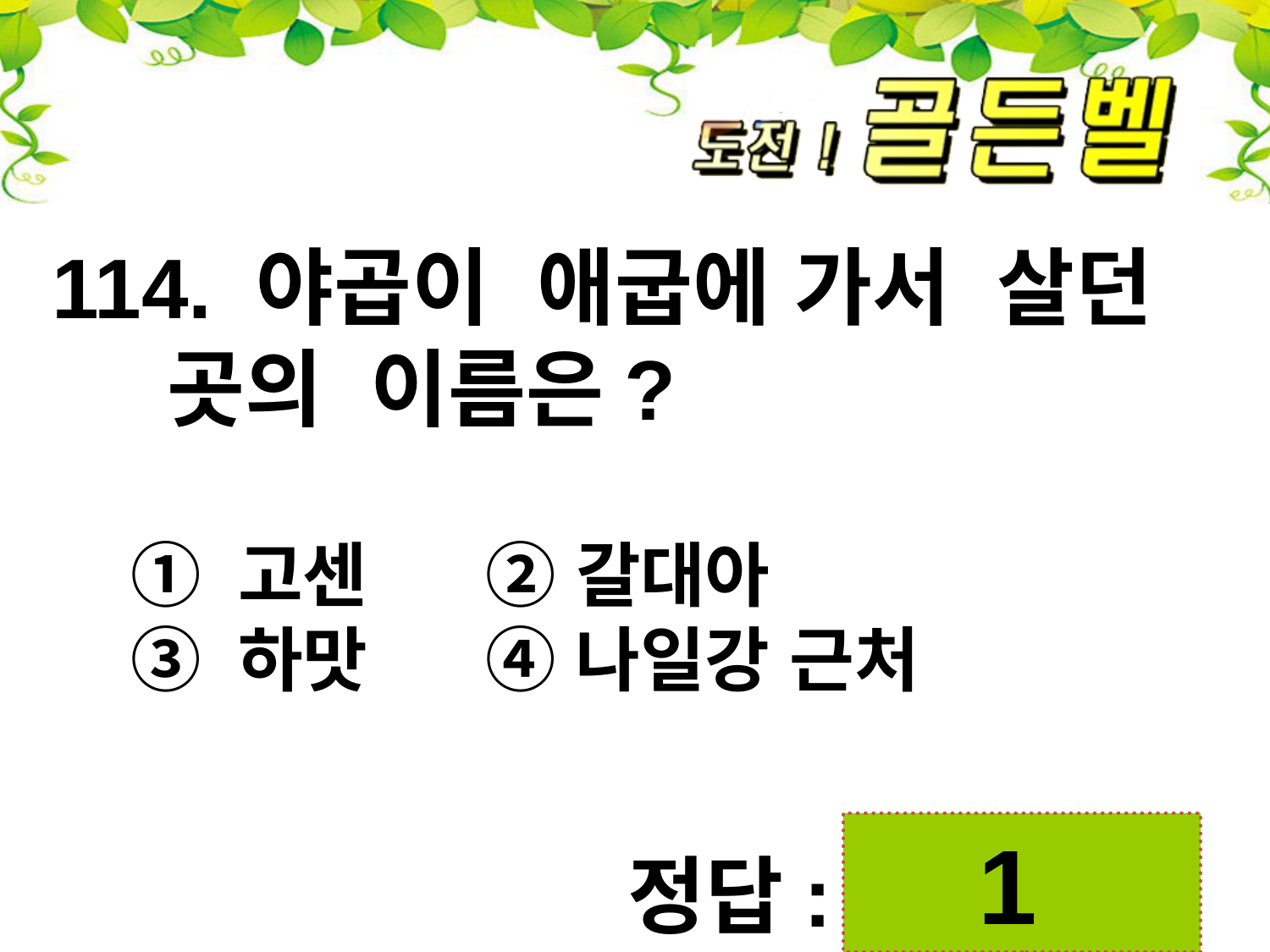

114. 야곱이  애굽에 가서  살던
    곳의  이름은?

    ① 고센      ② 갈대아
    ③ 하맛      ④ 나일강 근처

1
정답: